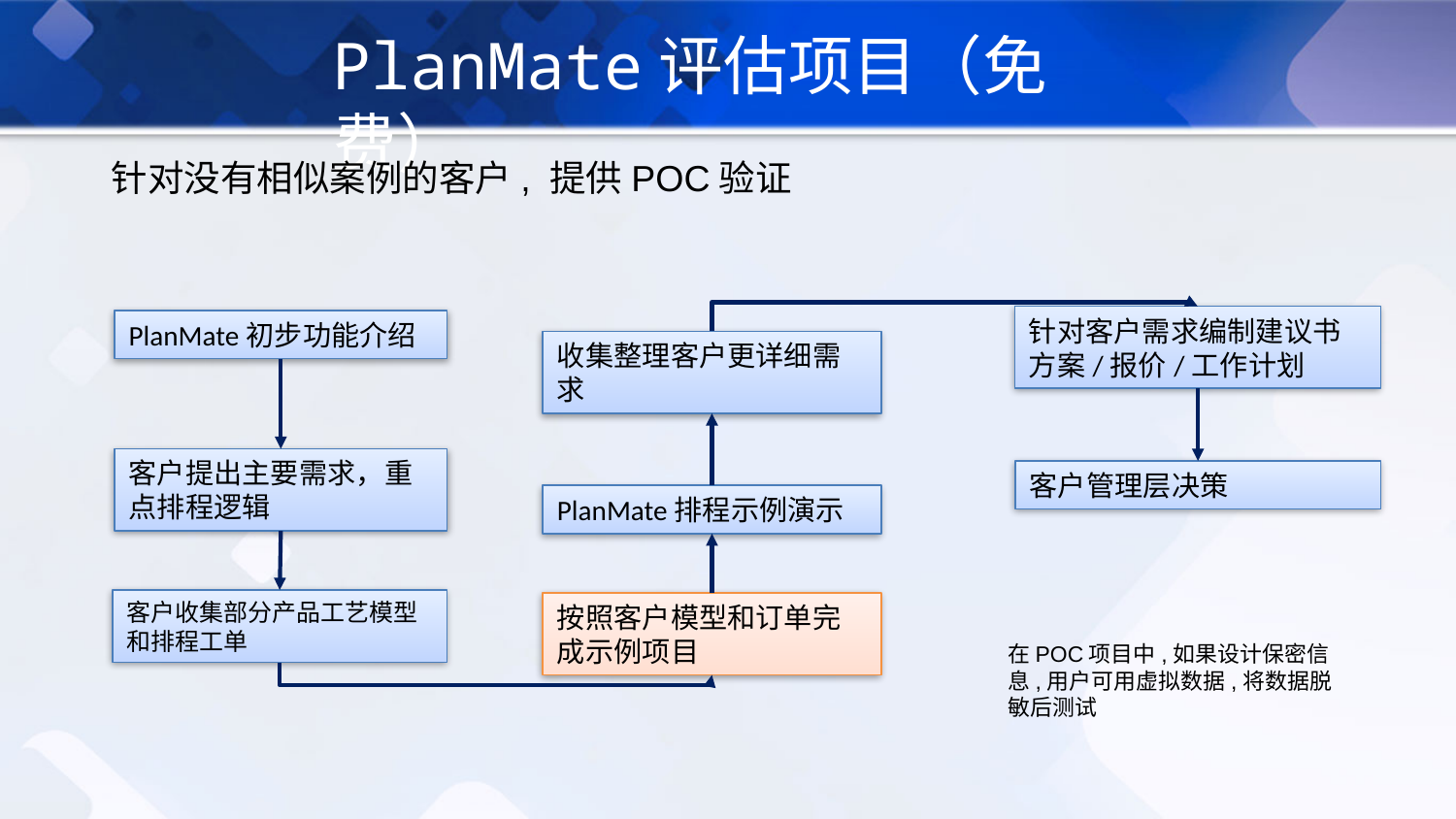

PlanMate评估项目（免费）
针对没有相似案例的客户, 提供POC验证
针对客户需求编制建议书
方案/报价/工作计划
PlanMate初步功能介绍
收集整理客户更详细需求
客户提出主要需求，重点排程逻辑
客户管理层决策
PlanMate排程示例演示
客户收集部分产品工艺模型和排程工单
按照客户模型和订单完成示例项目
在POC项目中,如果设计保密信息,用户可用虚拟数据,将数据脱敏后测试